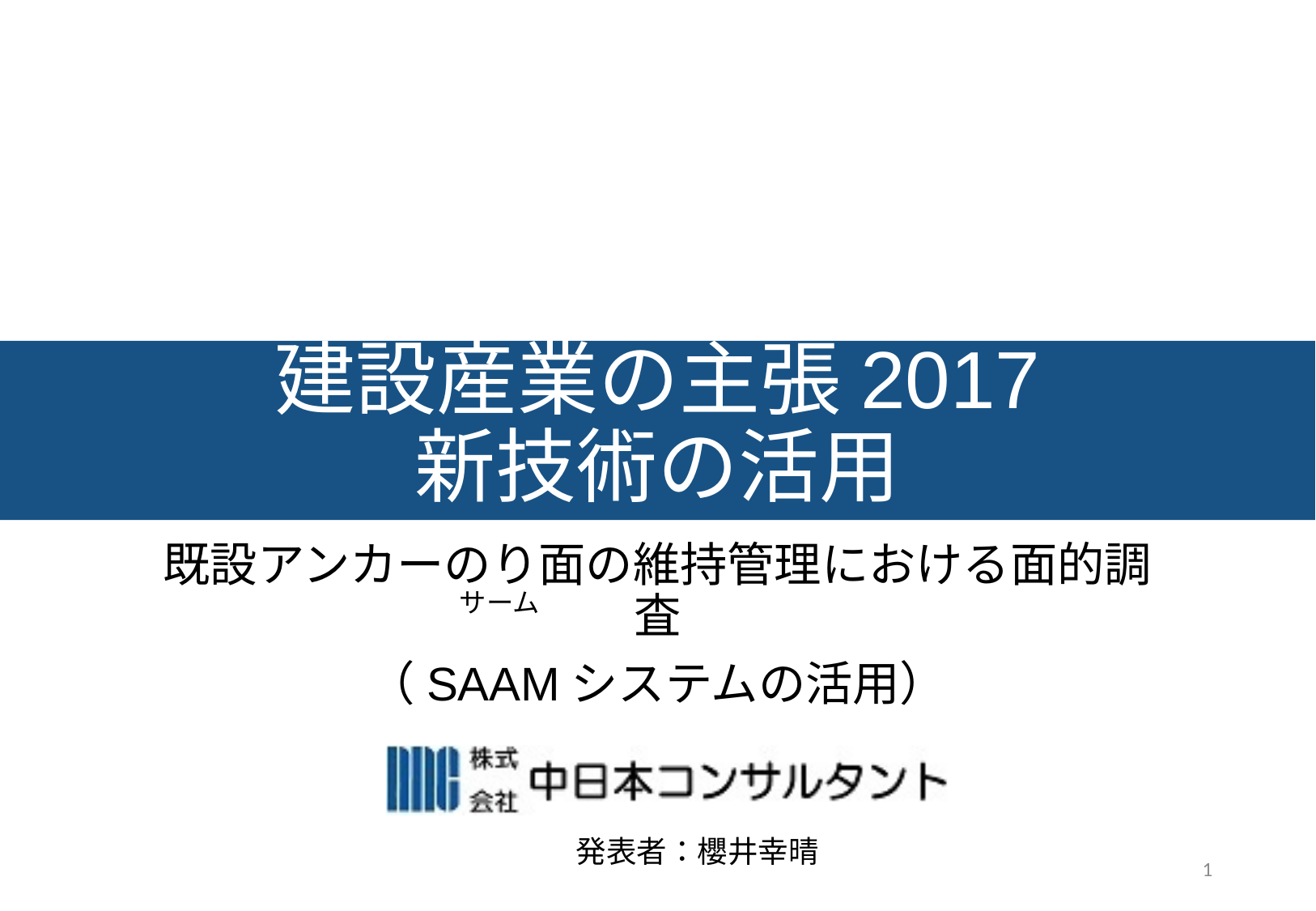

# 建設産業の主張2017 新技術の活用
既設アンカーのり面の維持管理における面的調査
（SAAMシステムの活用）
サーム
発表者：櫻井幸晴
1